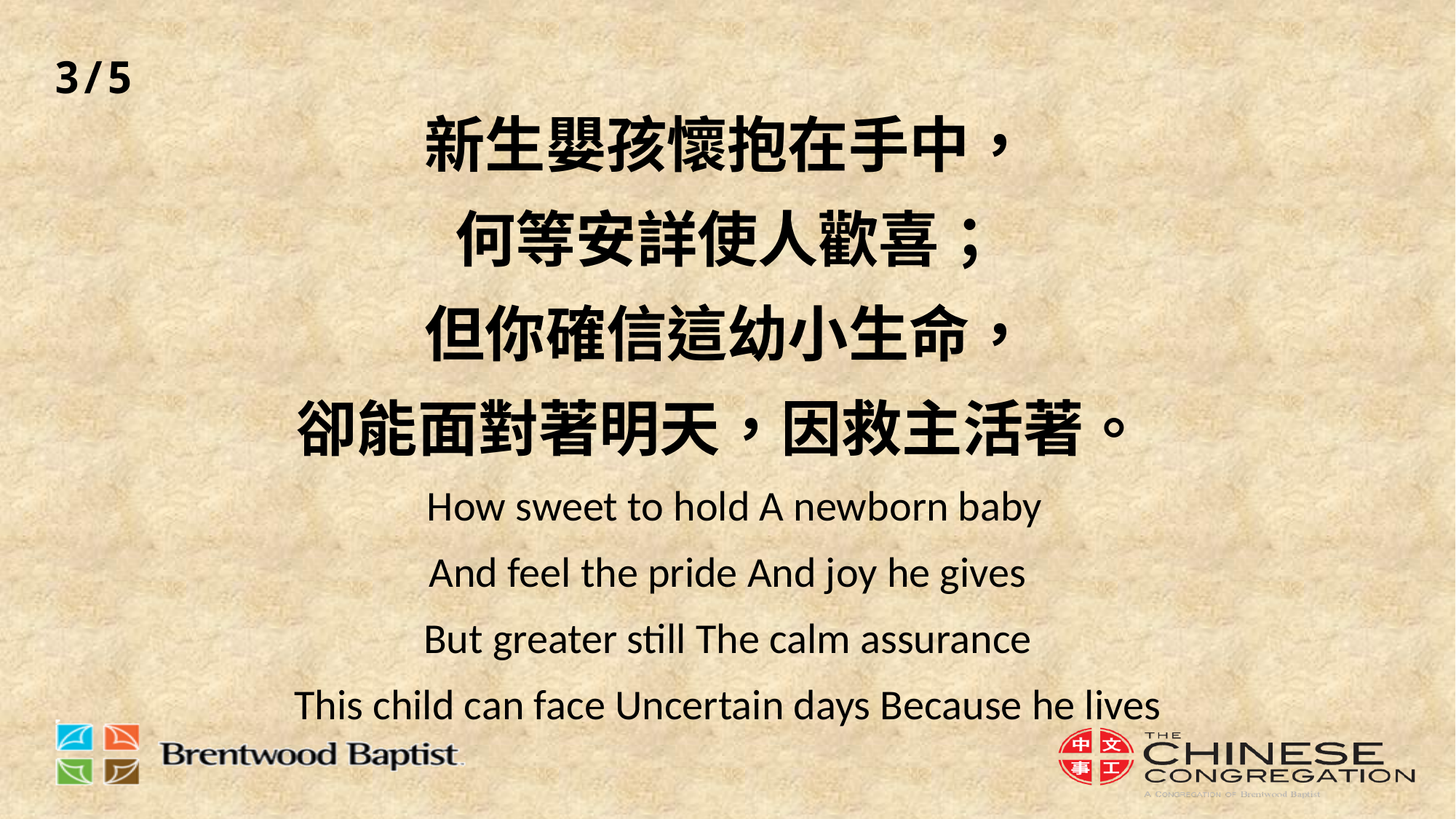

3/5
# 新生嬰孩懷抱在手中， 何等安詳使人歡喜； 但你確信這幼小生命， 卻能面對著明天，因救主活著。 How sweet to hold A newborn baby And feel the pride And joy he gives But greater still The calm assurance This child can face Uncertain days Because he lives